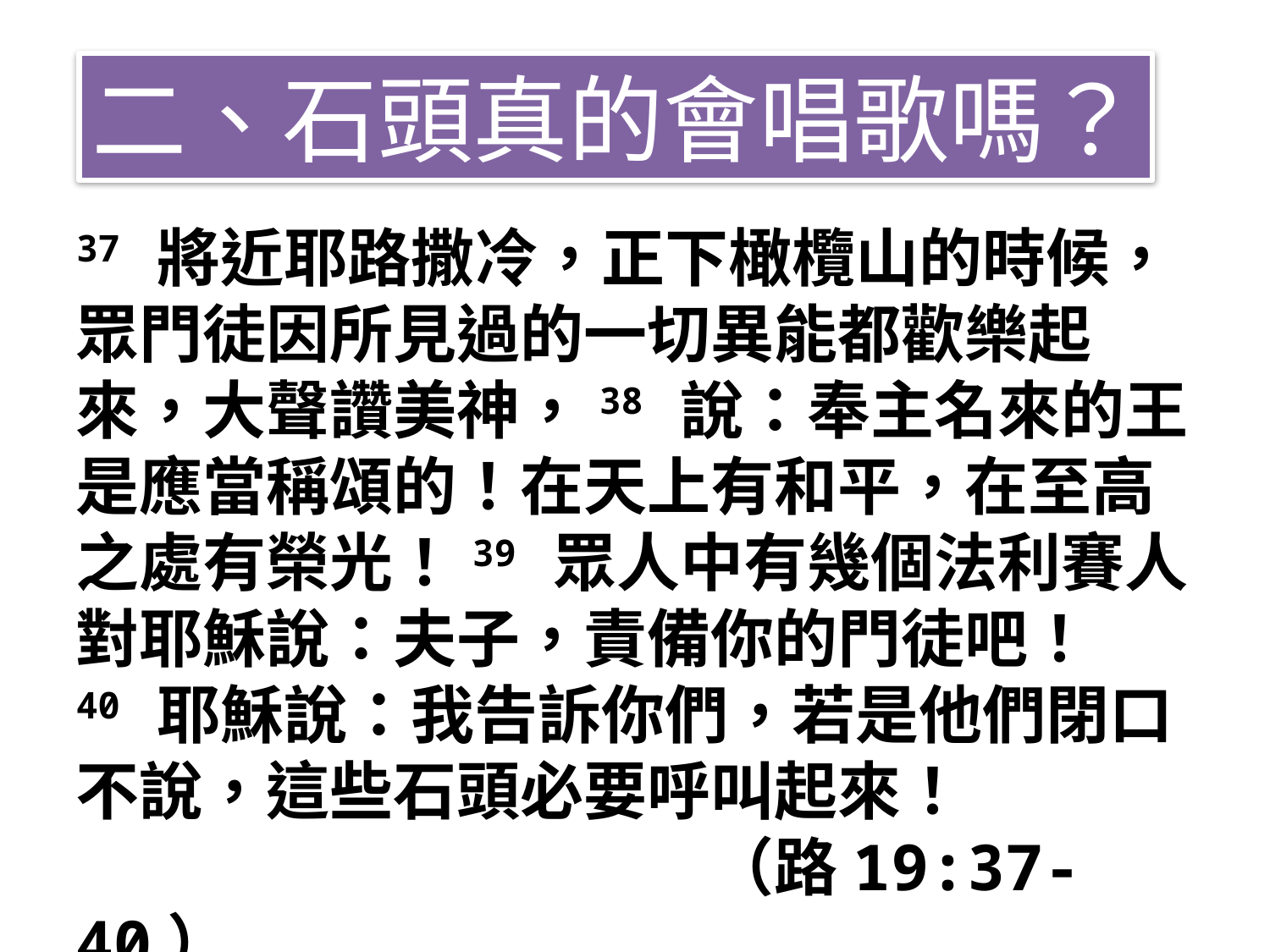

二、石頭真的會唱歌嗎？
37 將近耶路撒冷，正下橄欖山的時候，眾門徒因所見過的一切異能都歡樂起來，大聲讚美神，38 說：奉主名來的王是應當稱頌的！在天上有和平，在至高之處有榮光！39 眾人中有幾個法利賽人對耶穌說：夫子，責備你的門徒吧！40 耶穌說：我告訴你們，若是他們閉口不說，這些石頭必要呼叫起來！
					（路19:37-40）